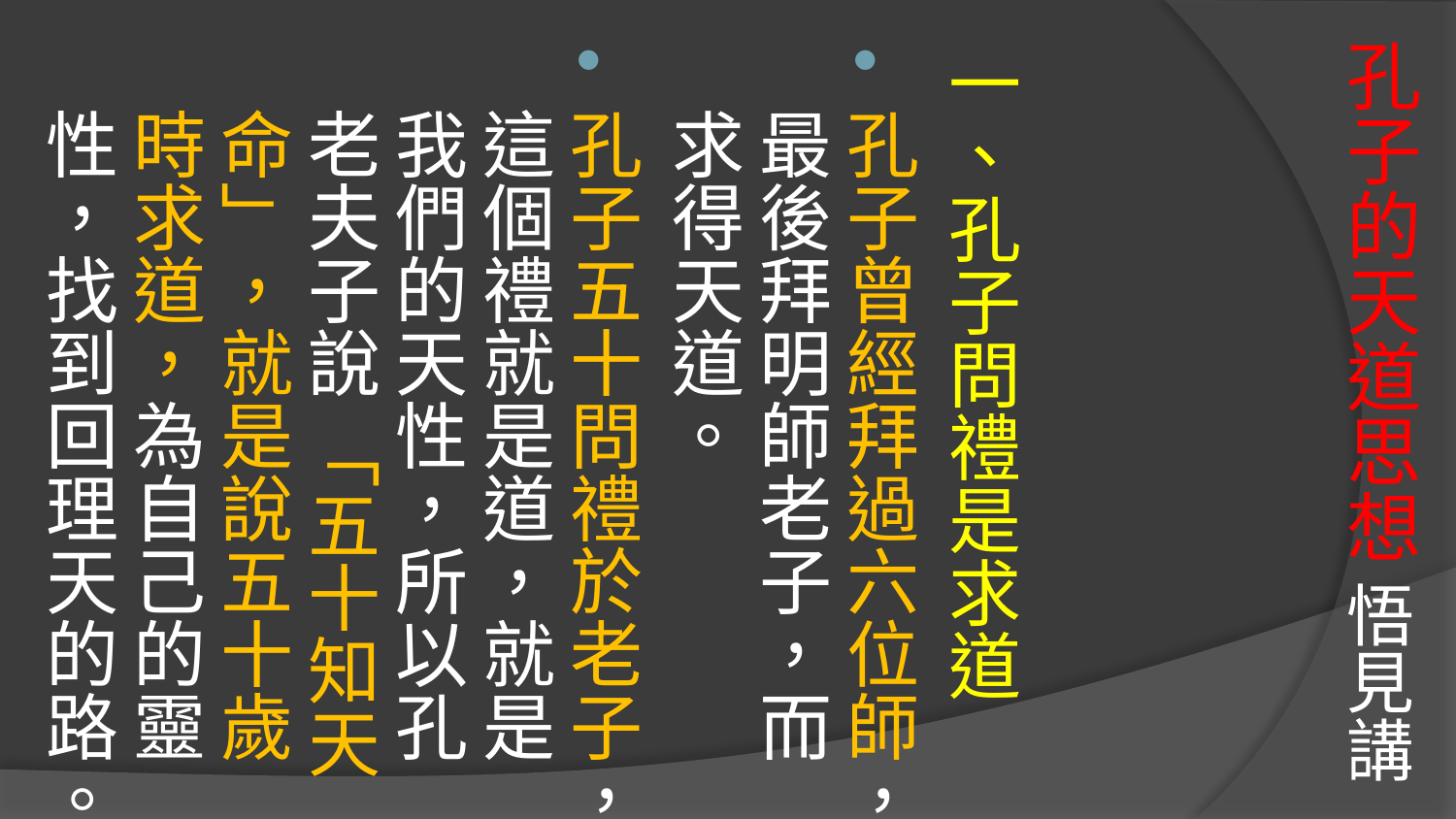

一、孔子問禮是求道
孔子曾經拜過六位師，最後拜明師老子，而求得天道。
孔子五十問禮於老子，這個禮就是道，就是我們的天性，所以孔老夫子說 「五十知天命」，就是說五十歲時求道，為自己的靈性，找到回理天的路。
# 孔子的天道思想 悟見講